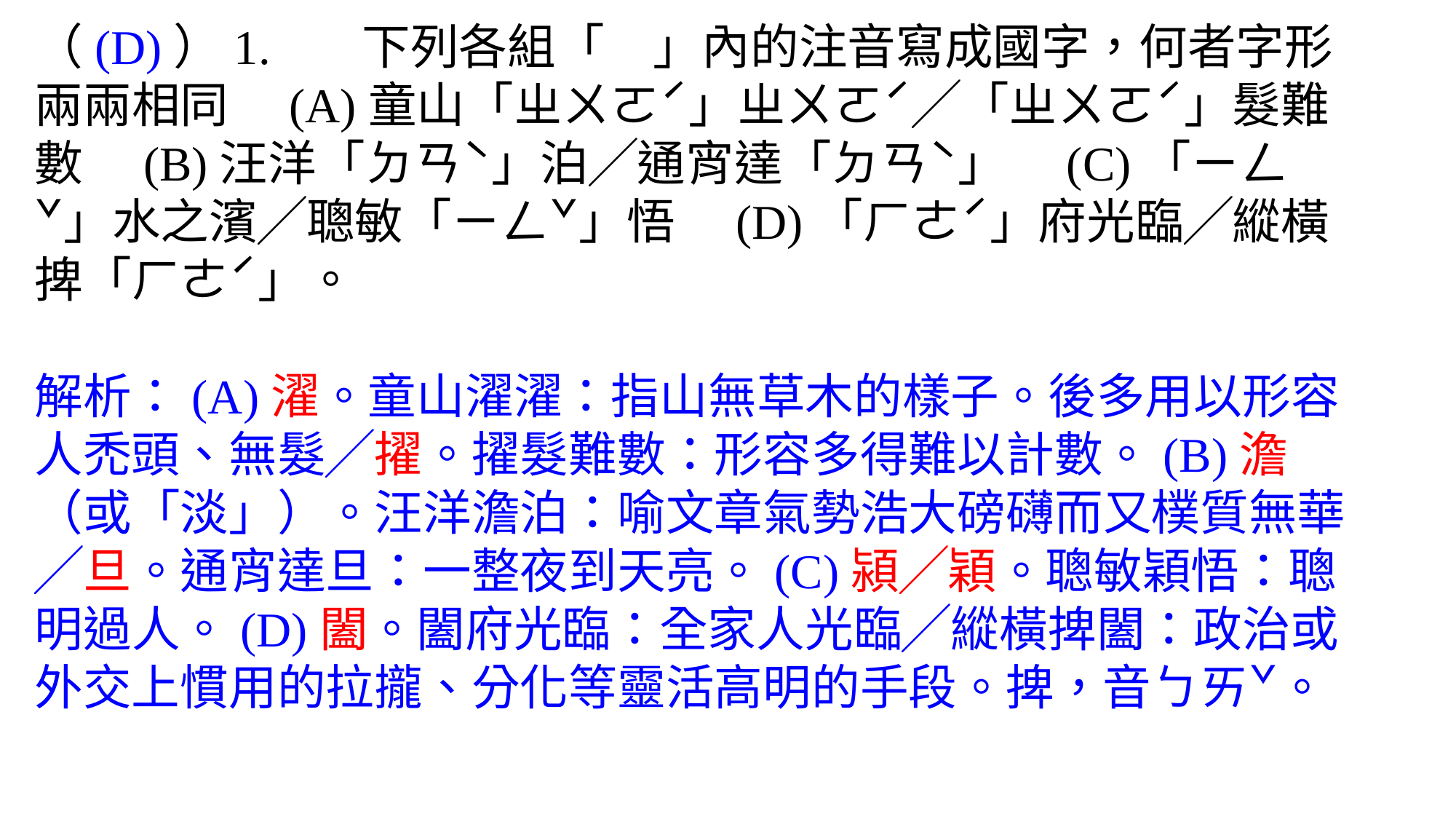

（(D)）1.	下列各組「　」內的注音寫成國字，何者字形兩兩相同　(A)童山「ㄓㄨㄛˊ」ㄓㄨㄛˊ╱「ㄓㄨㄛˊ」髮難數　(B)汪洋「ㄉㄢˋ」泊╱通宵達「ㄉㄢˋ」　(C)「ㄧㄥˇ」水之濱╱聰敏「ㄧㄥˇ」悟　(D)「ㄏㄜˊ」府光臨╱縱橫捭「ㄏㄜˊ」。

解析：(A)濯。童山濯濯：指山無草木的樣子。後多用以形容人禿頭、無髮╱擢。擢髮難數：形容多得難以計數。(B)澹（或「淡」）。汪洋澹泊：喻文章氣勢浩大磅礴而又樸質無華╱旦。通宵達旦：一整夜到天亮。(C)潁╱穎。聰敏穎悟：聰明過人。(D)闔。闔府光臨：全家人光臨╱縱橫捭闔：政治或外交上慣用的拉攏、分化等靈活高明的手段。捭，音ㄅㄞˇ。